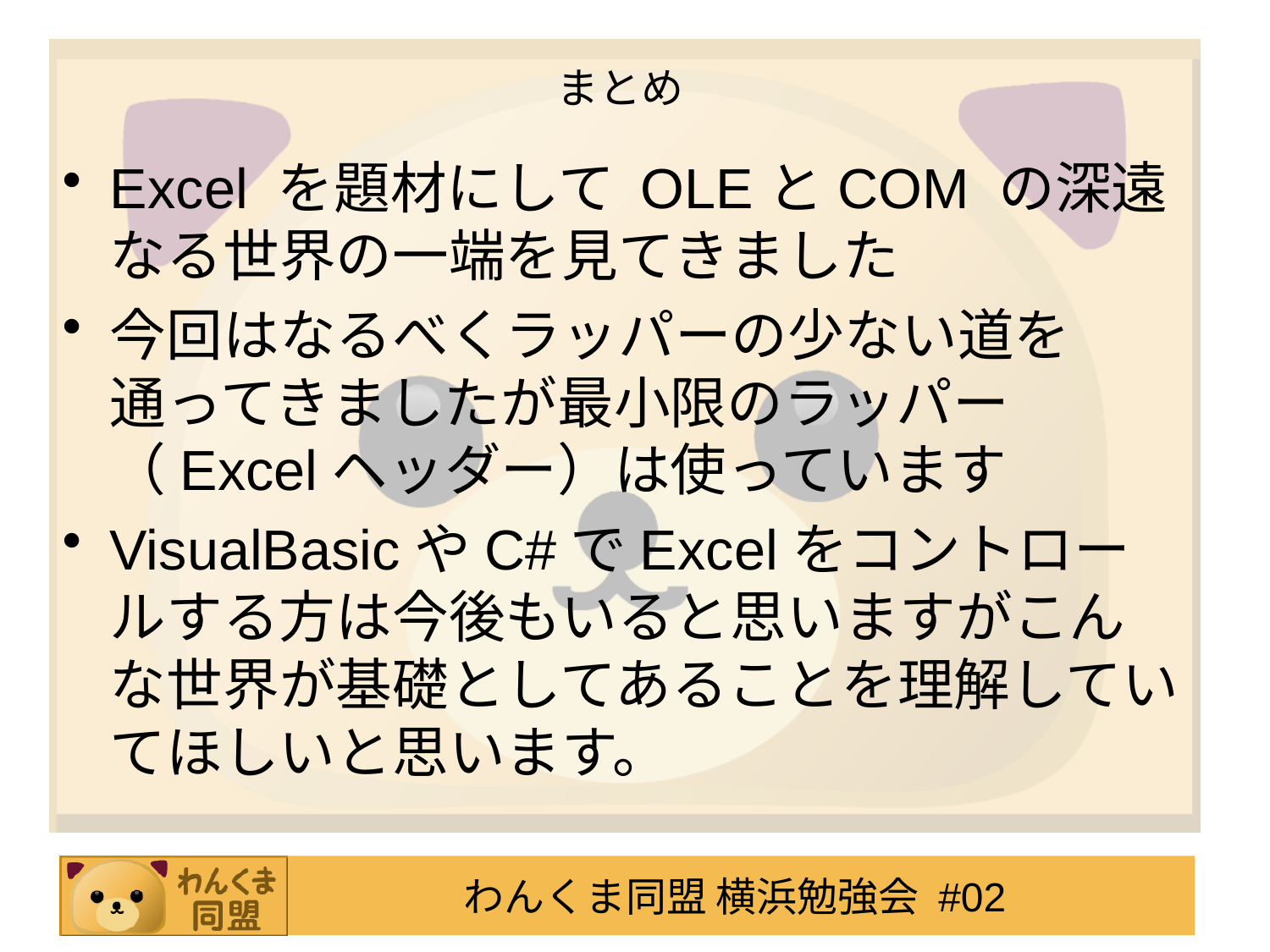

# まとめ
Excel を題材にして OLEとCOM の深遠なる世界の一端を見てきました
今回はなるべくラッパーの少ない道を通ってきましたが最小限のラッパー（Excelヘッダー）は使っています
VisualBasicやC#でExcelをコントロールする方は今後もいると思いますがこんな世界が基礎としてあることを理解していてほしいと思います。